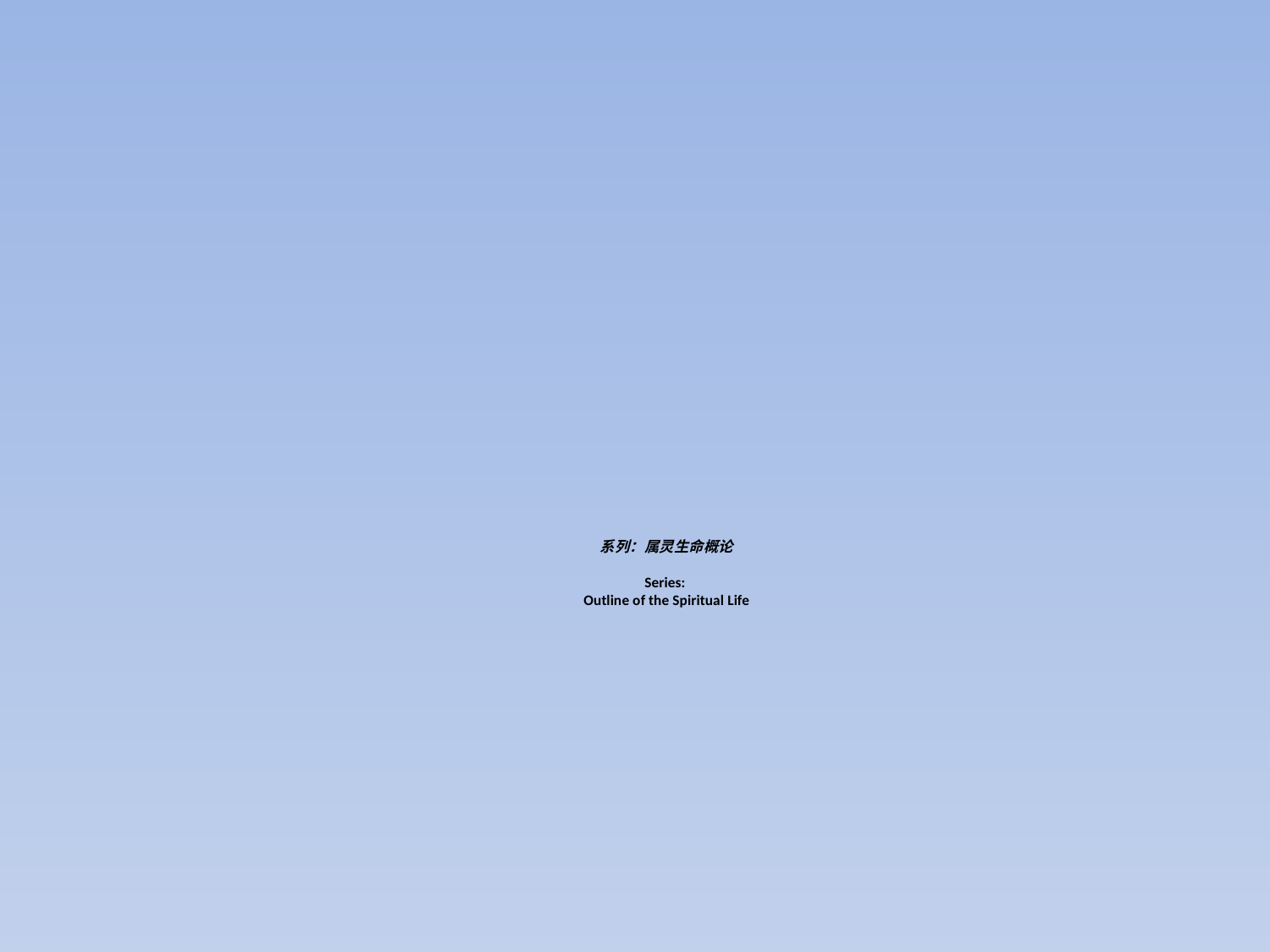

# 系列：属灵生命概论 Series: Outline of the Spiritual Life